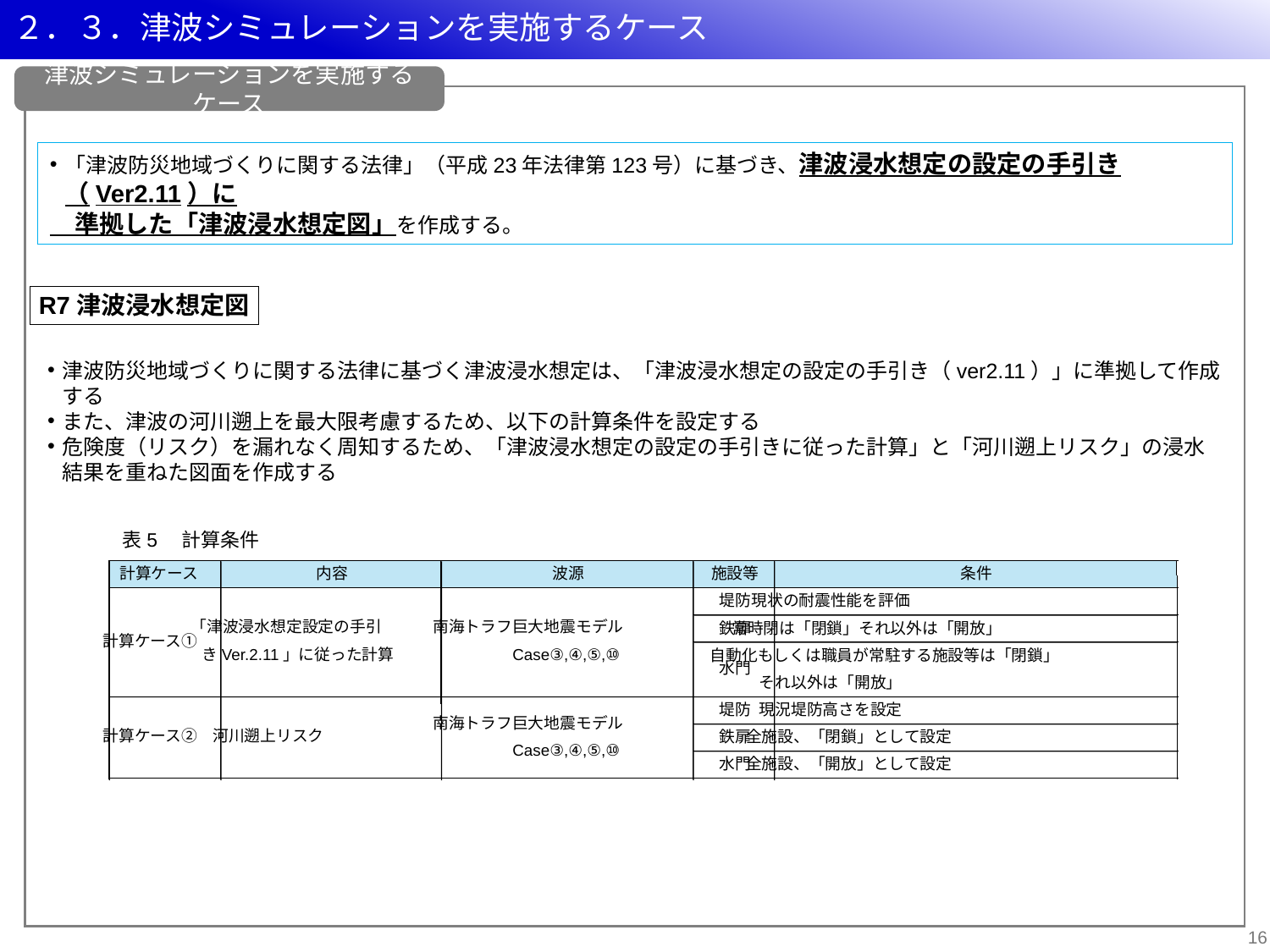

# ２．３．津波シミュレーションを実施するケース

津波シミュレーションを実施するケース
「津波防災地域づくりに関する法律」（平成23年法律第123号）に基づき、津波浸水想定の設定の手引き（Ver2.11）に
　準拠した「津波浸水想定図」を作成する。
R7津波浸水想定図
津波防災地域づくりに関する法律に基づく津波浸水想定は、「津波浸水想定の設定の手引き（ver2.11）」に準拠して作成する
また、津波の河川遡上を最大限考慮するため、以下の計算条件を設定する
危険度（リスク）を漏れなく周知するため、「津波浸水想定の設定の手引きに従った計算」と「河川遡上リスク」の浸水結果を重ねた図面を作成する
表5　計算条件

計算ケース
内容
波源
施設等
条件

堤防
現状の耐震性能を評価

「津波浸水想定設定の手引
南海トラフ巨大地震モデル
鉄扉
常時閉は「閉鎖」それ以外は「開放」
計算ケース①

きVer.2.11」に従った計算
Case③,④,⑤,⑩
自動化もしくは職員が常駐する施設等は「閉鎖」
水門
それ以外は「開放」

堤防
現況堤防高さを設定
南海トラフ巨大地震モデル

計算ケース②
河川遡上リスク
鉄扉
全施設、「閉鎖」として設定
Case③,④,⑤,⑩

水門
全施設、「開放」として設定

16